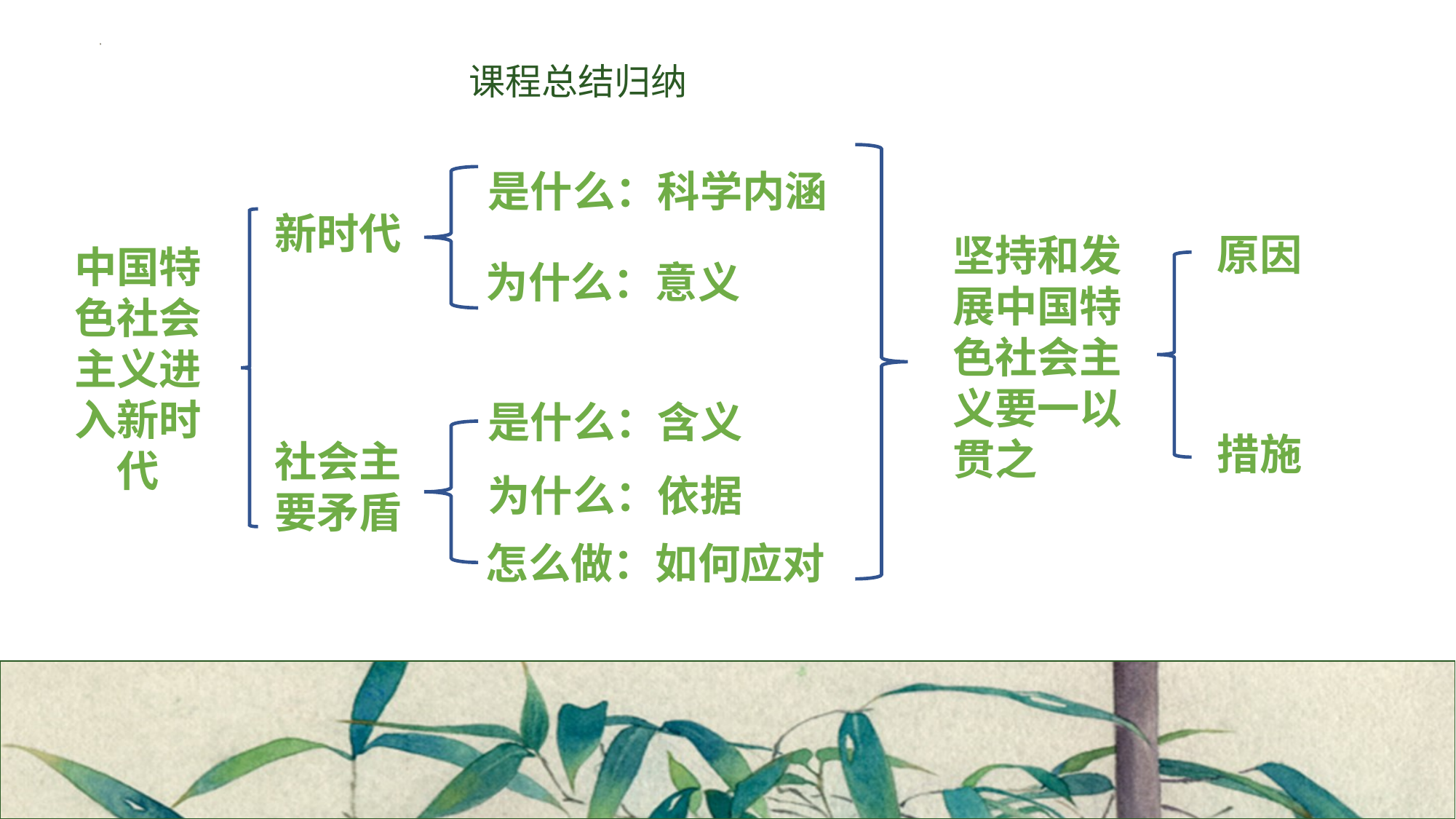

课程总结归纳

是什么：科学内涵

新时代

原因
中国特色社会主义进入新时代
坚持和发展中国特色社会主义要一以贯之
为什么：意义

是什么：含义
措施
社会主要矛盾

为什么：依据
怎么做：如何应对